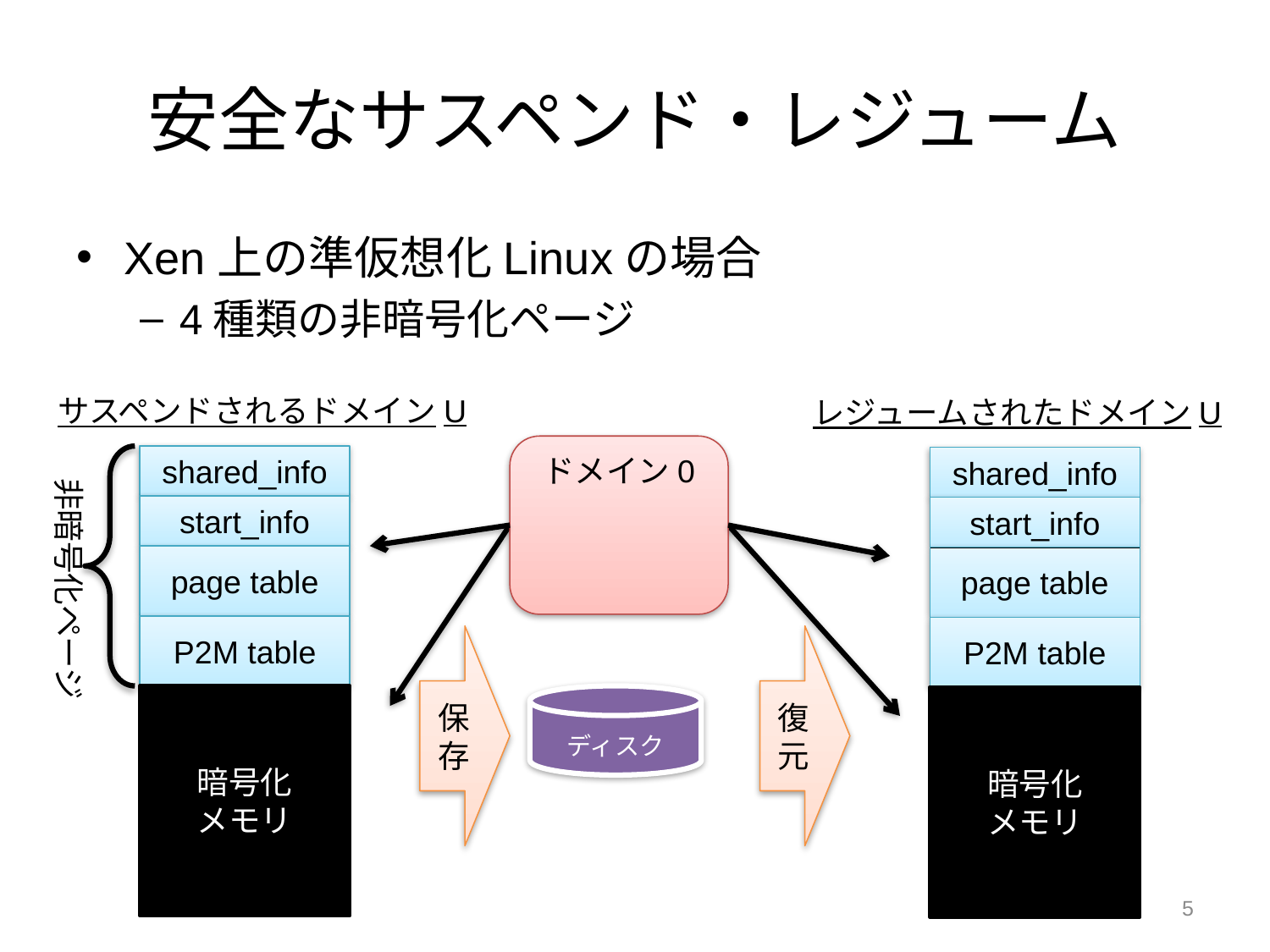

# 安全なサスペンド・レジューム
Xen上の準仮想化Linuxの場合
4種類の非暗号化ページ
サスペンドされるドメインU
shared_info
start_info
page table
P2M table
暗号化
メモリ
レジュームされたドメインU
shared_info
start_info
page table
P2M table
暗号化
メモリ
ドメイン0

非暗号化ページ
保存
復元
ディスク
5